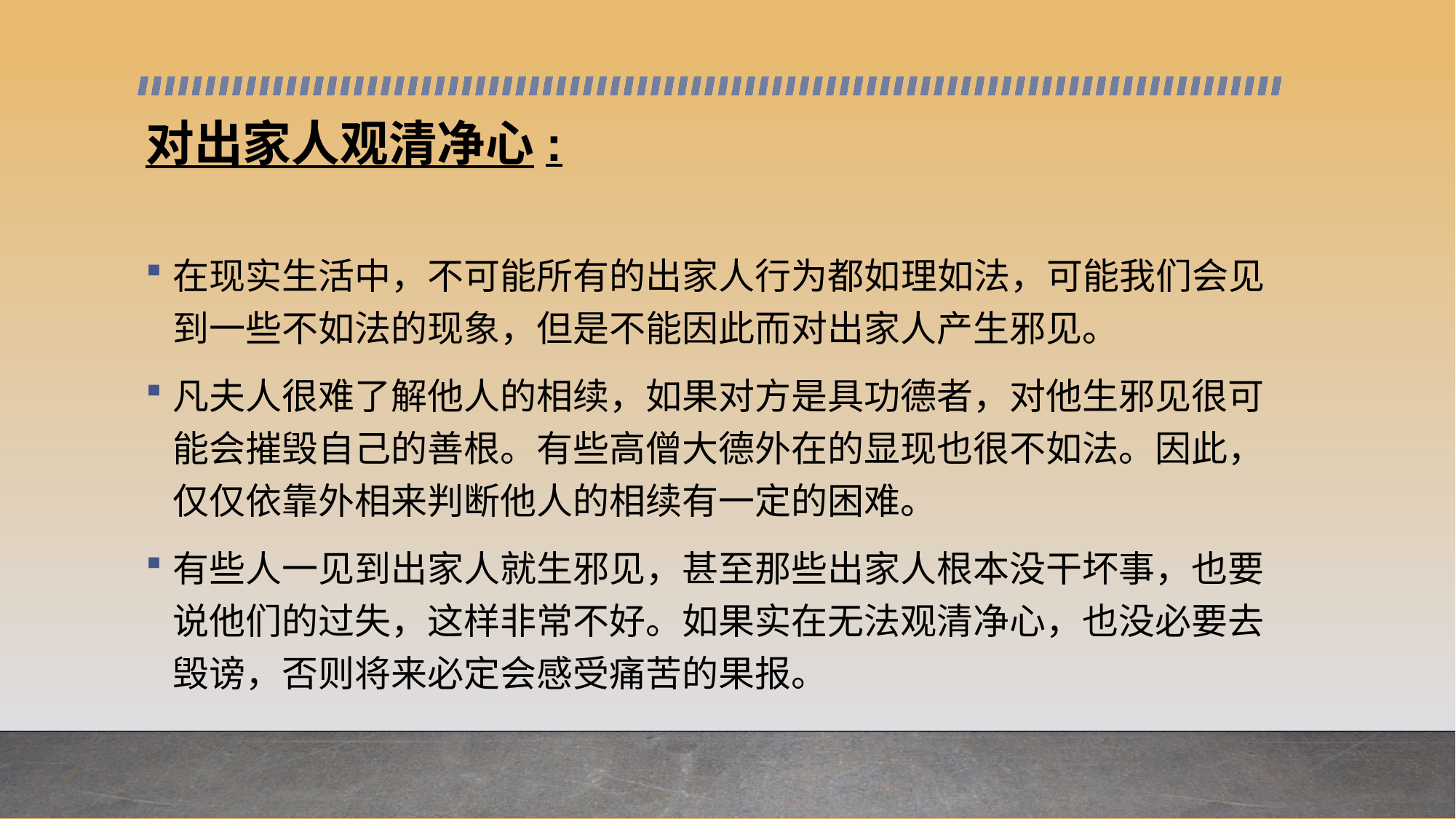

对出家人观清净心:
在现实生活中，不可能所有的出家人行为都如理如法，可能我们会见到一些不如法的现象，但是不能因此而对出家人产生邪见。
凡夫人很难了解他人的相续，如果对方是具功德者，对他生邪见很可能会摧毁自己的善根。有些高僧大德外在的显现也很不如法。因此，仅仅依靠外相来判断他人的相续有一定的困难。
有些人一见到出家人就生邪见，甚至那些出家人根本没干坏事，也要说他们的过失，这样非常不好。如果实在无法观清净心，也没必要去毁谤，否则将来必定会感受痛苦的果报。